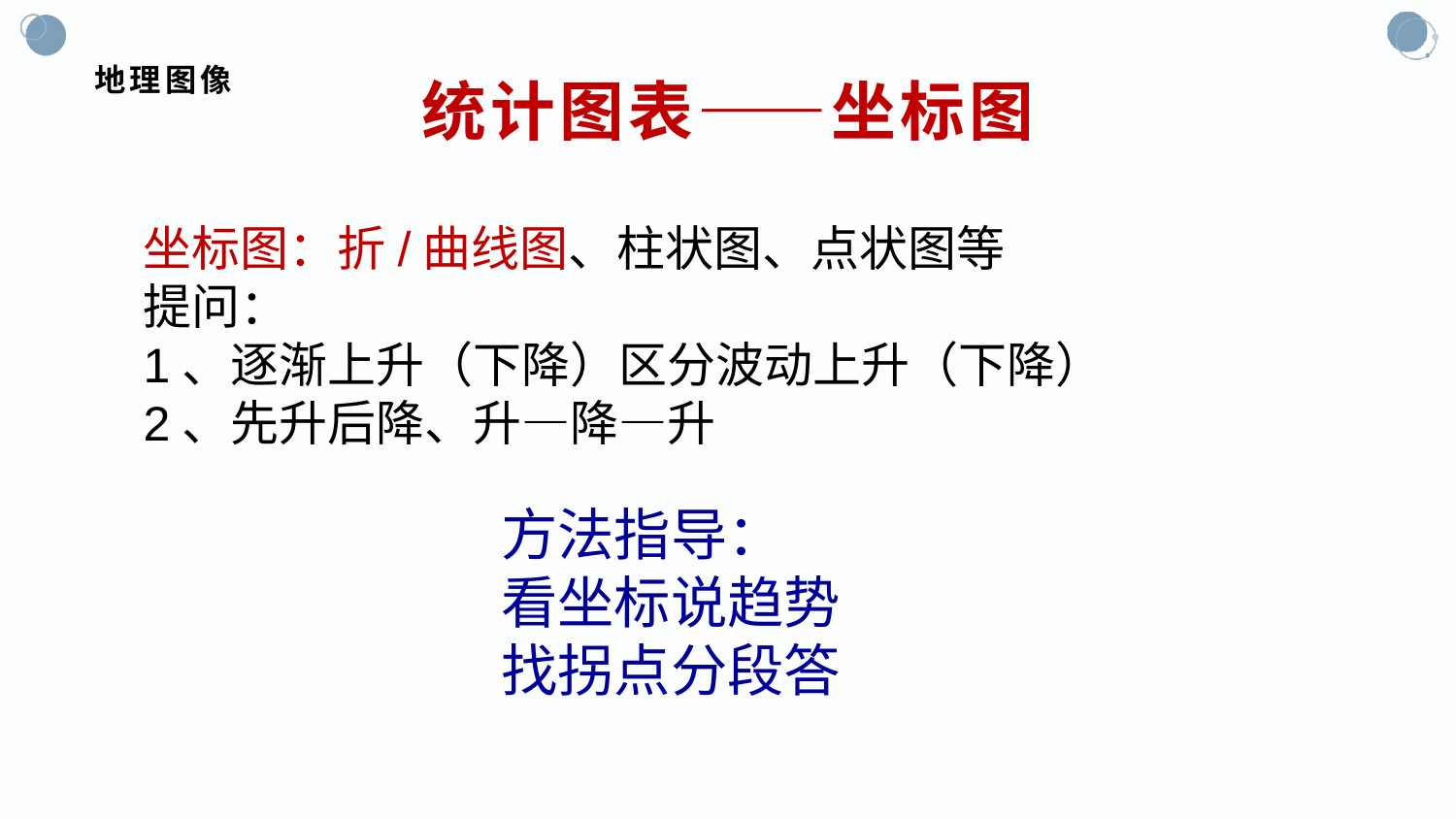

# 地理图像
统计图表——坐标图
坐标图：折/曲线图、柱状图、点状图等
提问：
1、逐渐上升（下降）区分波动上升（下降）
2、先升后降、升—降—升
方法指导：
看坐标说趋势
找拐点分段答